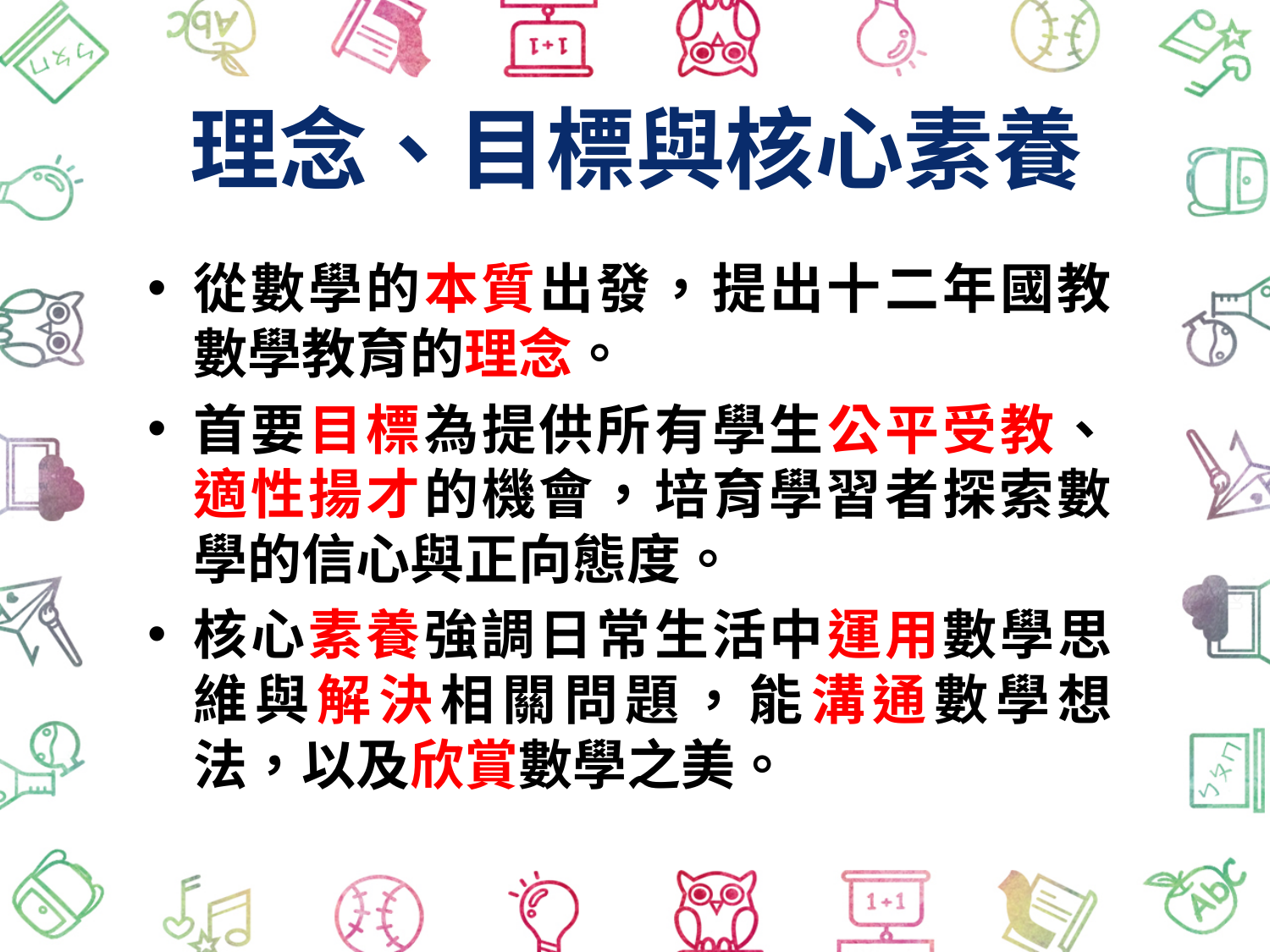

# 理念、目標與核心素養
從數學的本質出發，提出十二年國教數學教育的理念。
首要目標為提供所有學生公平受教、適性揚才的機會，培育學習者探索數學的信心與正向態度。
核心素養強調日常生活中運用數學思維與解決相關問題，能溝通數學想法，以及欣賞數學之美。